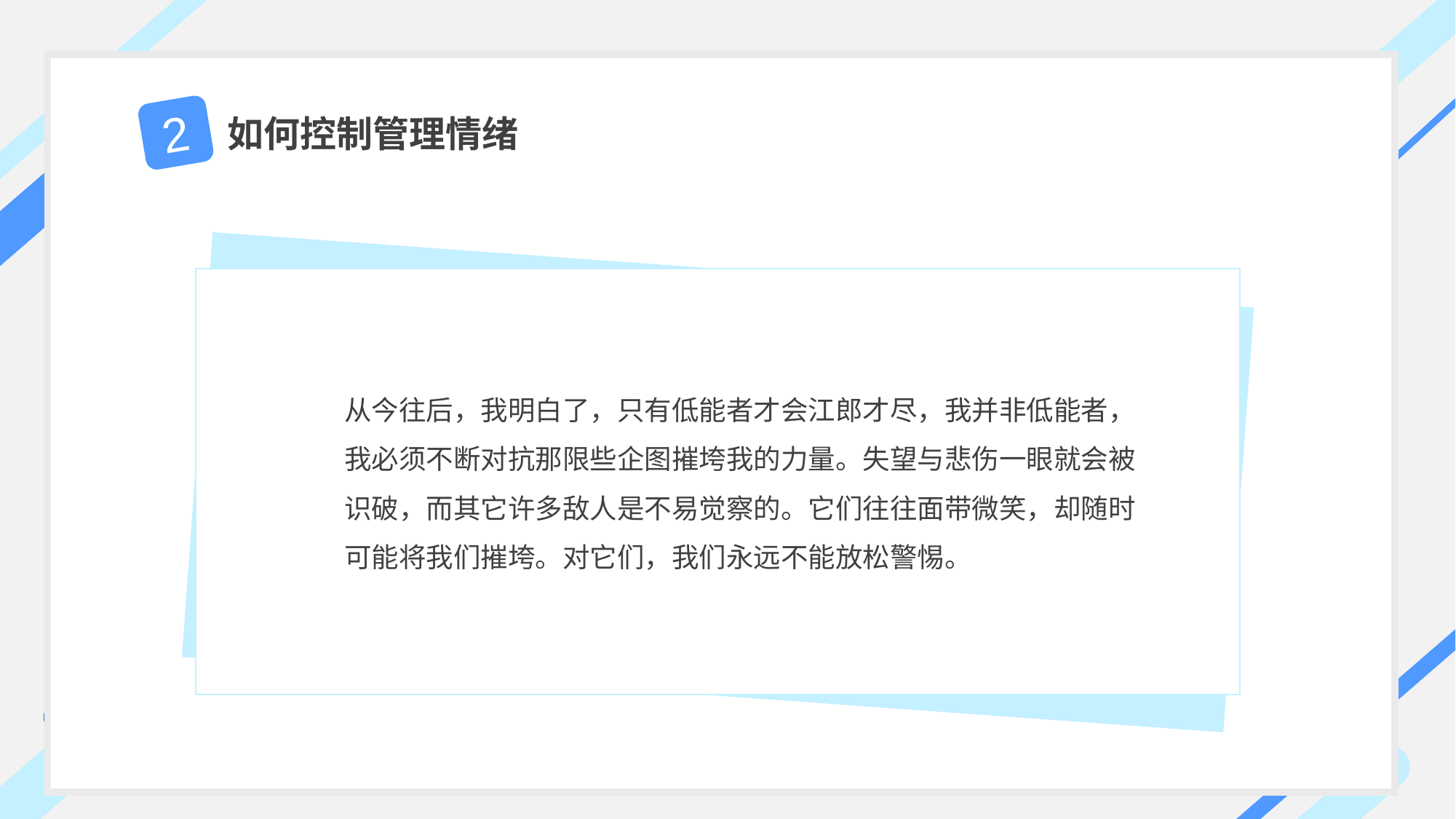

2
如何控制管理情绪

从今往后，我明白了，只有低能者才会江郎才尽，我并非低能者，我必须不断对抗那限些企图摧垮我的力量。失望与悲伤一眼就会被识破，而其它许多敌人是不易觉察的。它们往往面带微笑，却随时可能将我们摧垮。对它们，我们永远不能放松警惕。